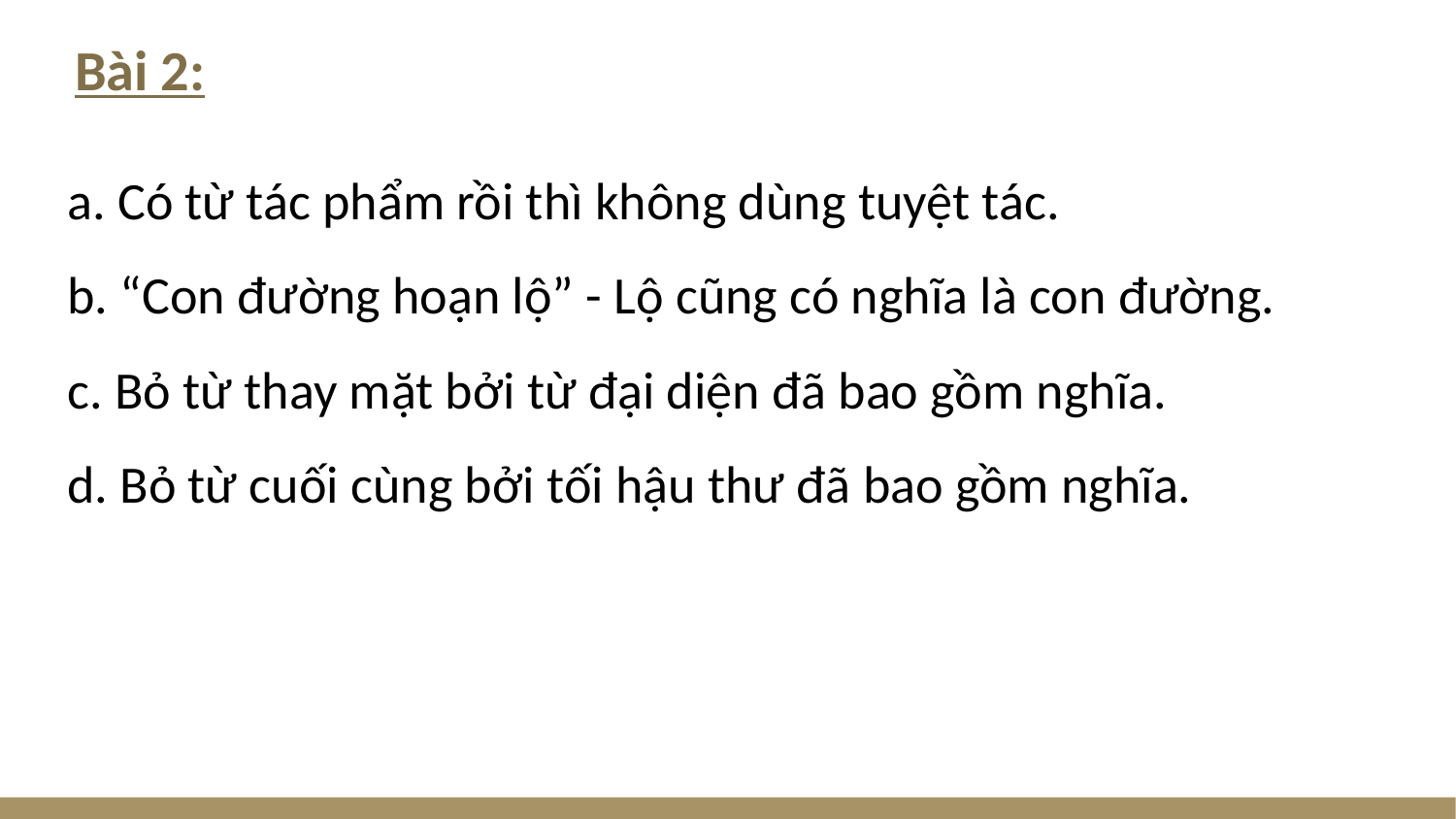

Bài 2:
点击添加主要内容
a. Có từ tác phẩm rồi thì không dùng tuyệt tác.
b. “Con đường hoạn lộ” - Lộ cũng có nghĩa là con đường.
c. Bỏ từ thay mặt bởi từ đại diện đã bao gồm nghĩa.
d. Bỏ từ cuối cùng bởi tối hậu thư đã bao gồm nghĩa.
Here you could describe the detile if you need it
Here you could describe the detile if you need it
Here you could describe the detile if you need it
Here you could describe the detile if you need it